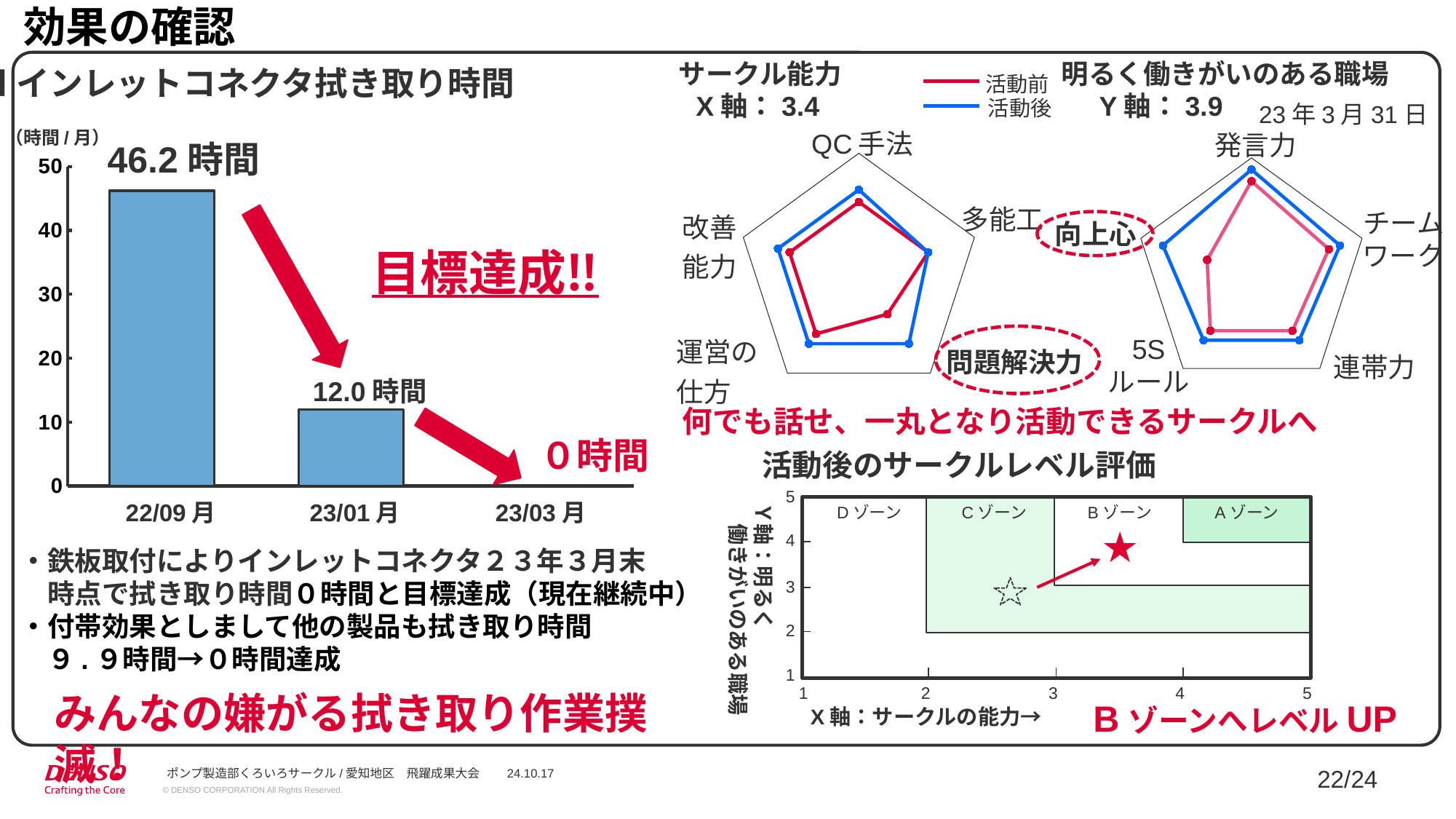

効果の確認
サークル能力
明るく働きがいのある職場

■インレットコネクタ拭き取り時間
活動前

### Chart

| Category | 系列 1 | 系列 2 |
|---|---|---|
| 発言力 | 4.0 | 4.5 |
| チームワーク | 3.5 | 4.0 |
| 連帯力 | 3.0 | 3.5 |
| 5Sルール | 3.0 | 3.5 |
| 向上心 | 2.0 | 4.0 |
X軸：3.4
Y軸：3.9
活動後

### Chart

| Category | 系列 1 | 系列 2 |
|---|---|---|
| QC手法 | 3.0 | 3.5 |
| 多能工 | 3.0 | 3.0 |
| 問題解決力 | 2.0 | 3.5 |
| 運営の仕方 | 3.0 | 3.5 |
| 改善能力 | 3.0 | 3.5 |
23年3月31日
（時間/月）
発言力
46.2時間

### Chart

| Category |  |
|---|---|
| 9月 | 46.2 |
| 1月 | 12.0 |
| 3月 | None |
チーム
ワーク

向上心
目標達成‼
ＱＣ全社事例共有会　　2023年11月2日

5S
ルール
問題解決力
連帯力
12.0時間

何でも話せ、一丸となり活動できるサークルへ
０時間
活動後のサークルレベル評価

5
Ｙ軸：明るく
　働きがいのある職場
Dゾーン
Cゾーン
Bゾーン
Aゾーン

4

3

2

1

1
2
3
4
5
BゾーンへレベルUP
X軸：サークルの能力→
★
22/09月
23/01月
23/03月
・鉄板取付によりインレットコネクタ２３年３月末
　時点で拭き取り時間０時間と目標達成（現在継続中）
・付帯効果としまして他の製品も拭き取り時間
　９.９時間→０時間達成

みんなの嫌がる拭き取り作業撲滅！
ポンプ製造部くろいろサークル/愛知地区　飛躍成果大会　　24.10.17
22/24